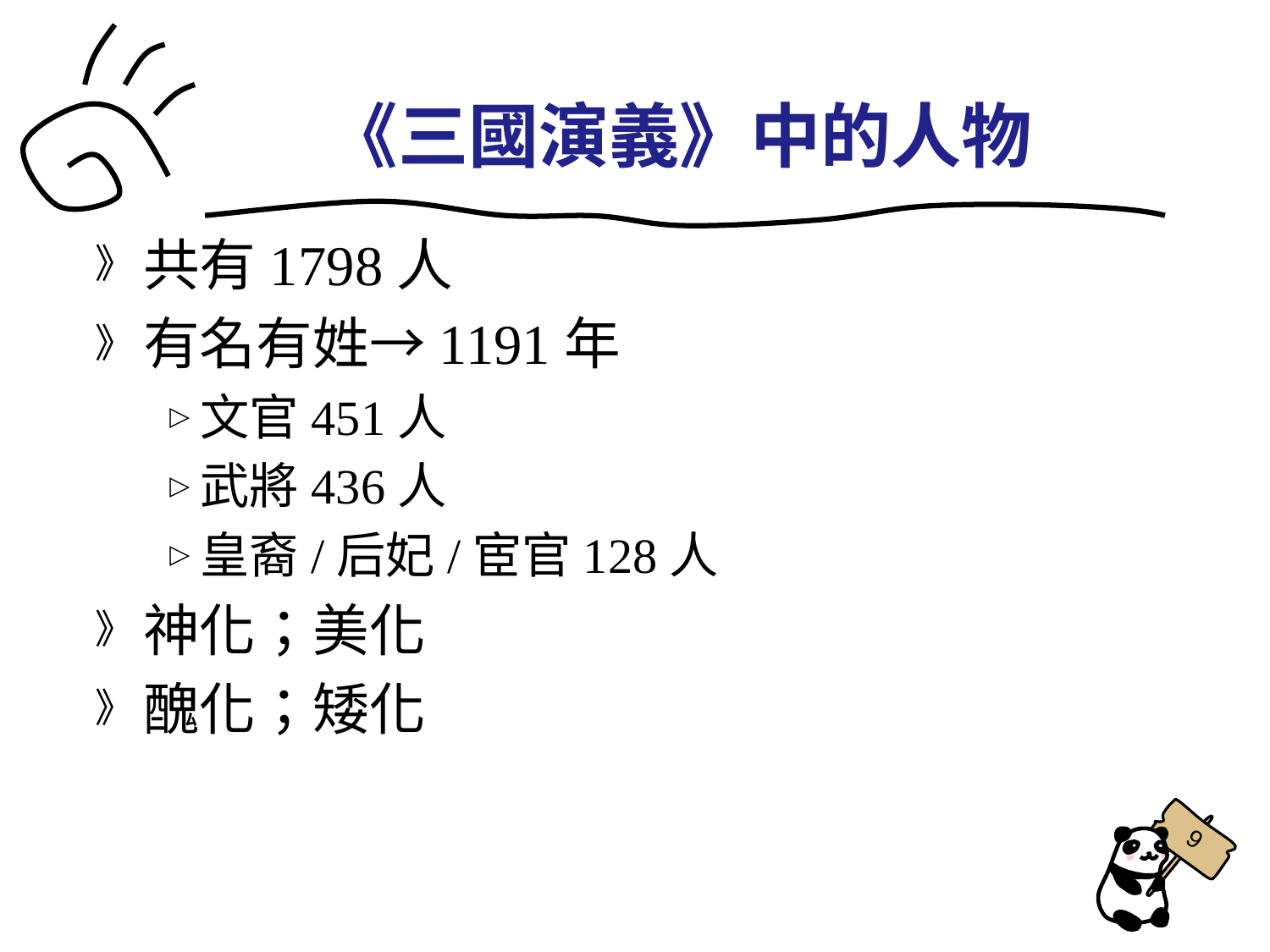

《三國演義》中的人物
共有1798人
有名有姓→1191年
文官451人
武將436人
皇裔/后妃/宦官128人
神化；美化
醜化；矮化
9